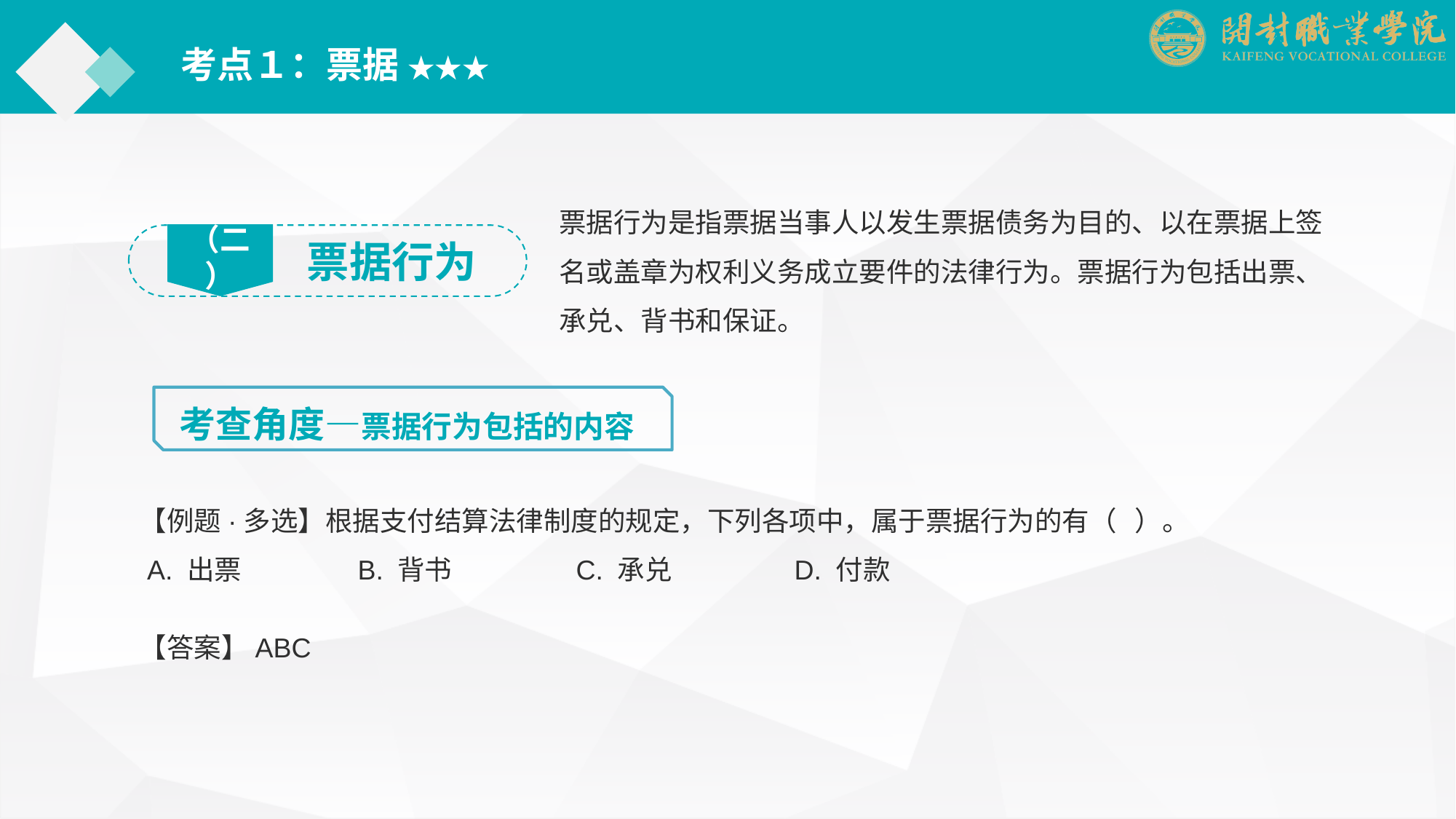

考点１：票据 ★★★
票据行为是指票据当事人以发生票据债务为目的、以在票据上签名或盖章为权利义务成立要件的法律行为。票据行为包括出票、承兑、背书和保证。
（二）

票据行为

考查角度—票据行为包括的内容
【例题·多选】根据支付结算法律制度的规定，下列各项中，属于票据行为的有（   ）。
 A. 出票		B. 背书		C. 承兑		D. 付款
【答案】ABC